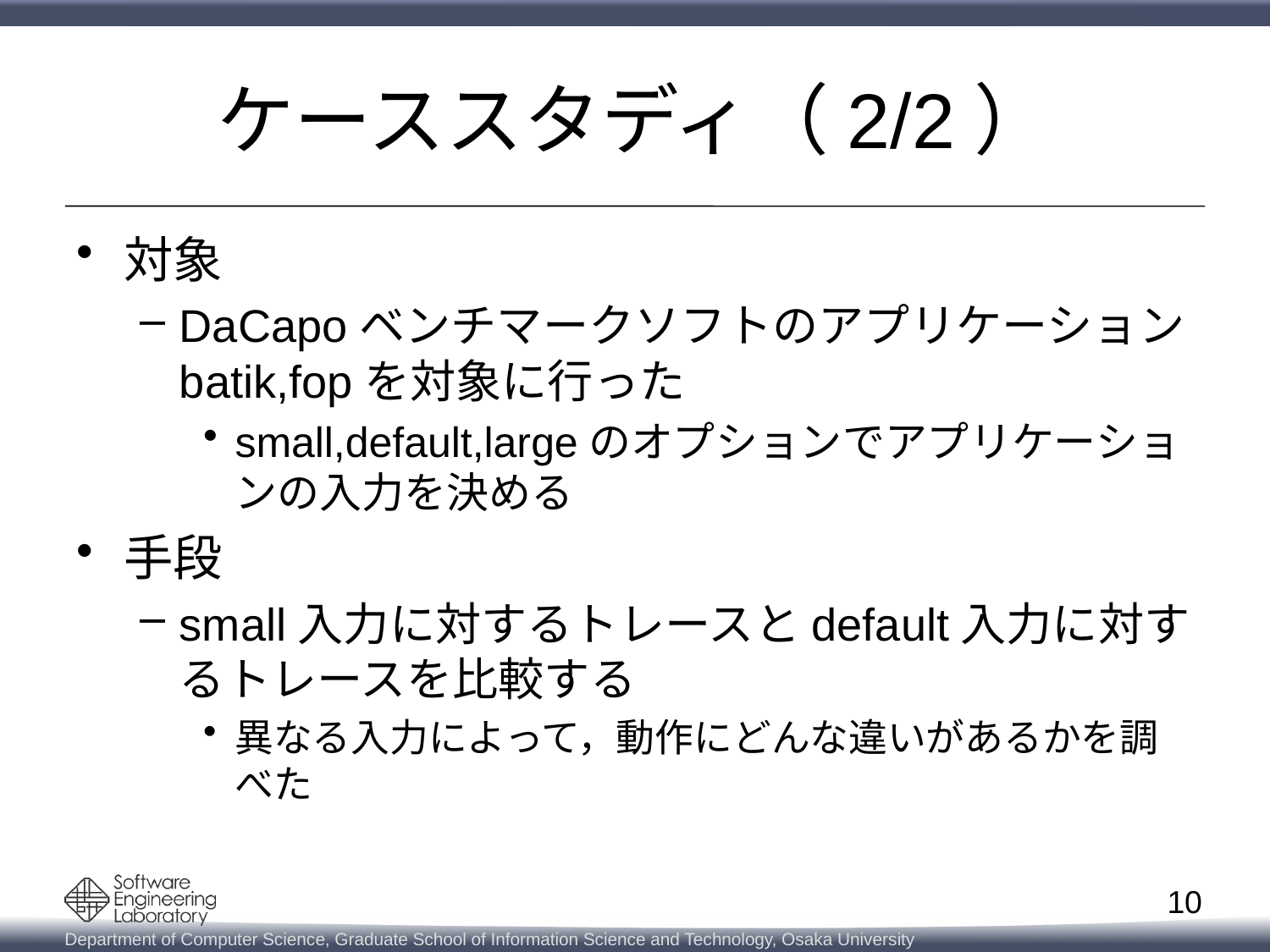

# ケーススタディ（2/2）
対象
DaCapoベンチマークソフトのアプリケーションbatik,fopを対象に行った
small,default,largeのオプションでアプリケーションの入力を決める
手段
small入力に対するトレースとdefault入力に対するトレースを比較する
異なる入力によって，動作にどんな違いがあるかを調べた

10